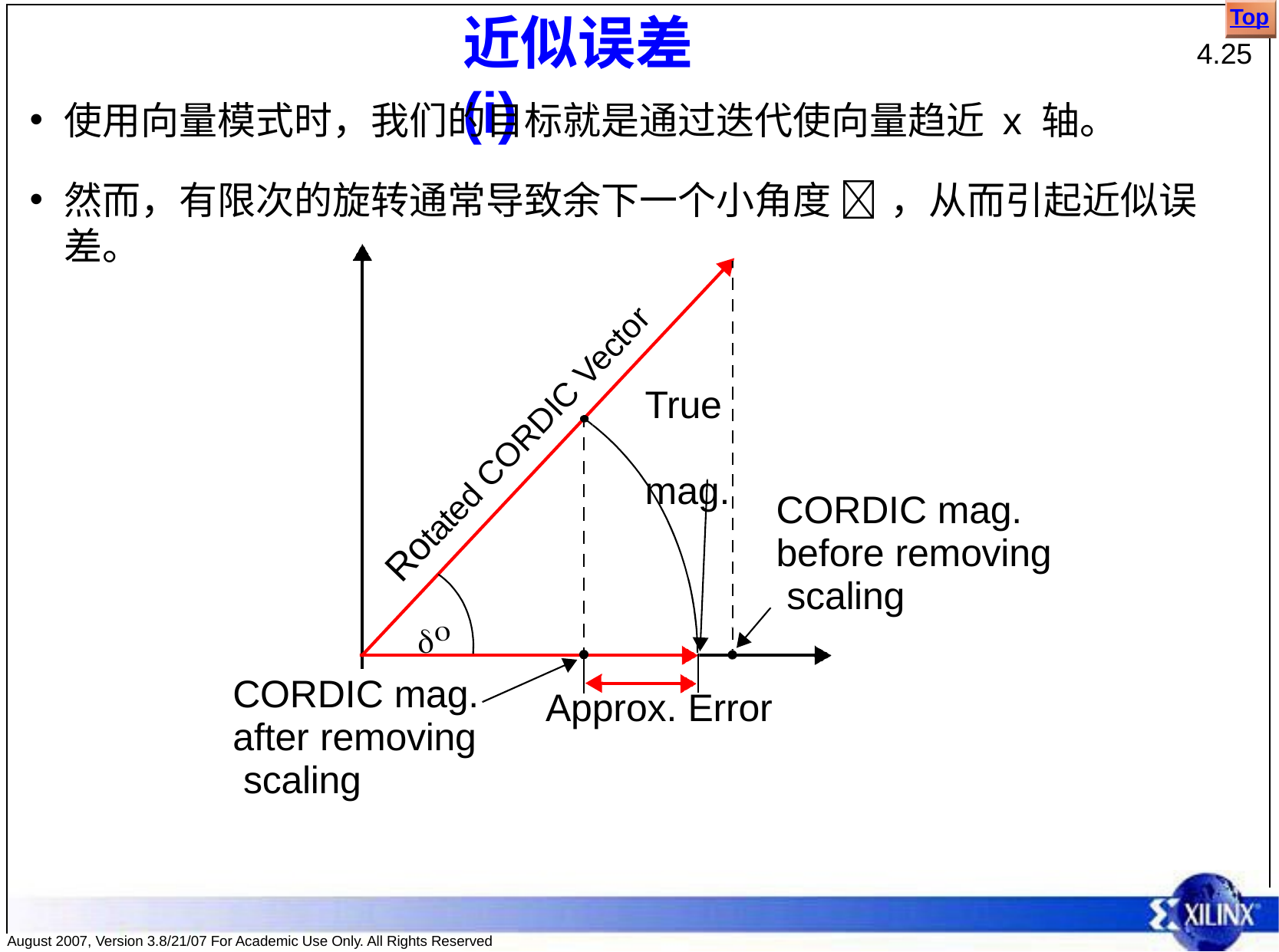

Top
# 近似误差 (i)
4.25
使用向量模式时，我们的目标就是通过迭代使向量趋近 x 轴。
然而，有限次的旋转通常导致余下一个小角度 δ ，从而引起近似误差。

True  mag.

Rotated CORDIC Vector

CORDIC mag.  before removing  scaling

δο

CORDIC mag.

Approx. Error

after removing  scaling
August 2007, Version 3.8/21/07 For Academic Use Only. All Rights Reserved